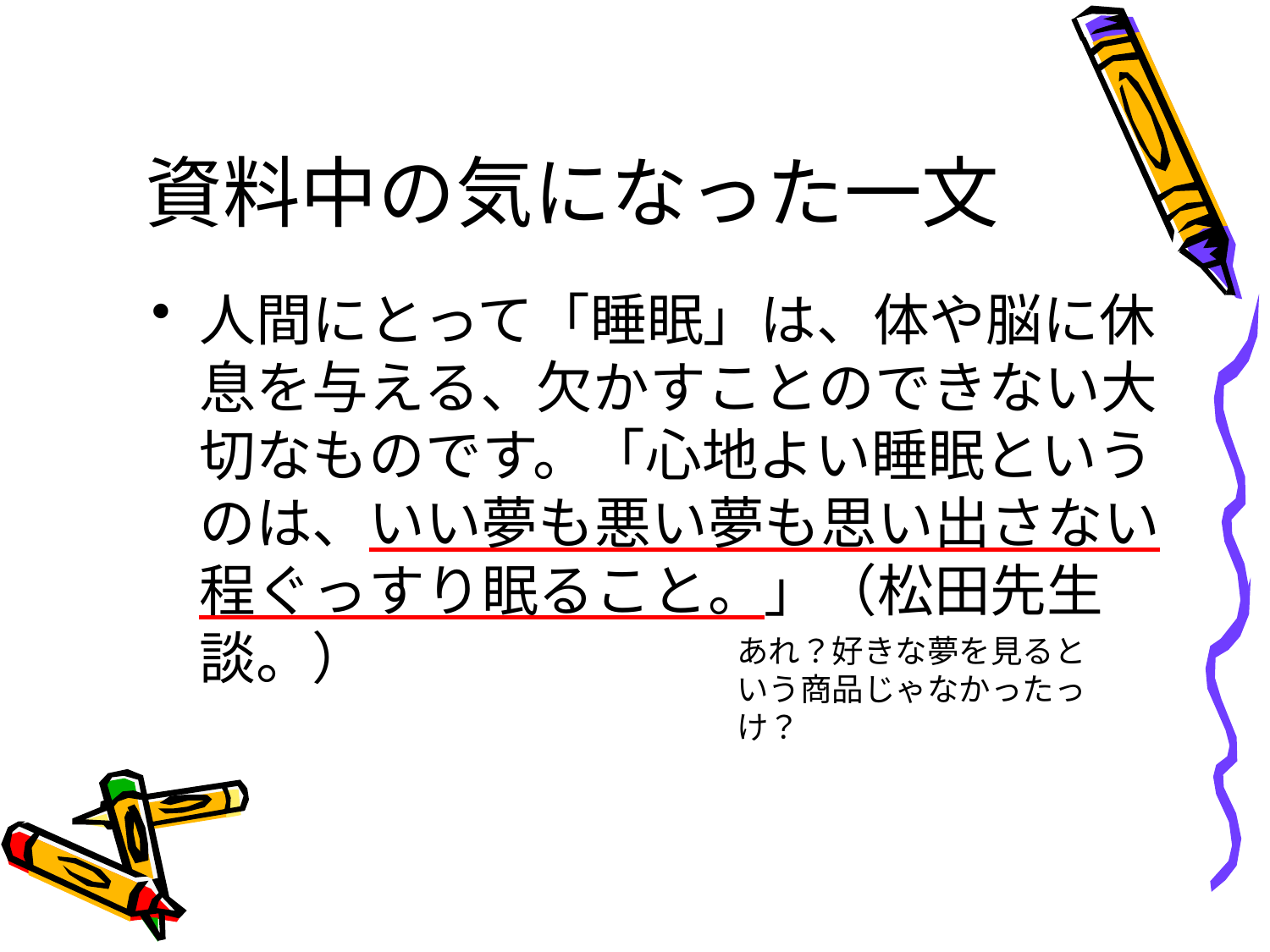

# 資料中の気になった一文
人間にとって「睡眠」は、体や脳に休息を与える、欠かすことのできない大切なものです。「心地よい睡眠というのは、いい夢も悪い夢も思い出さない程ぐっすり眠ること。」（松田先生談。）

あれ？好きな夢を見るという商品じゃなかったっけ？